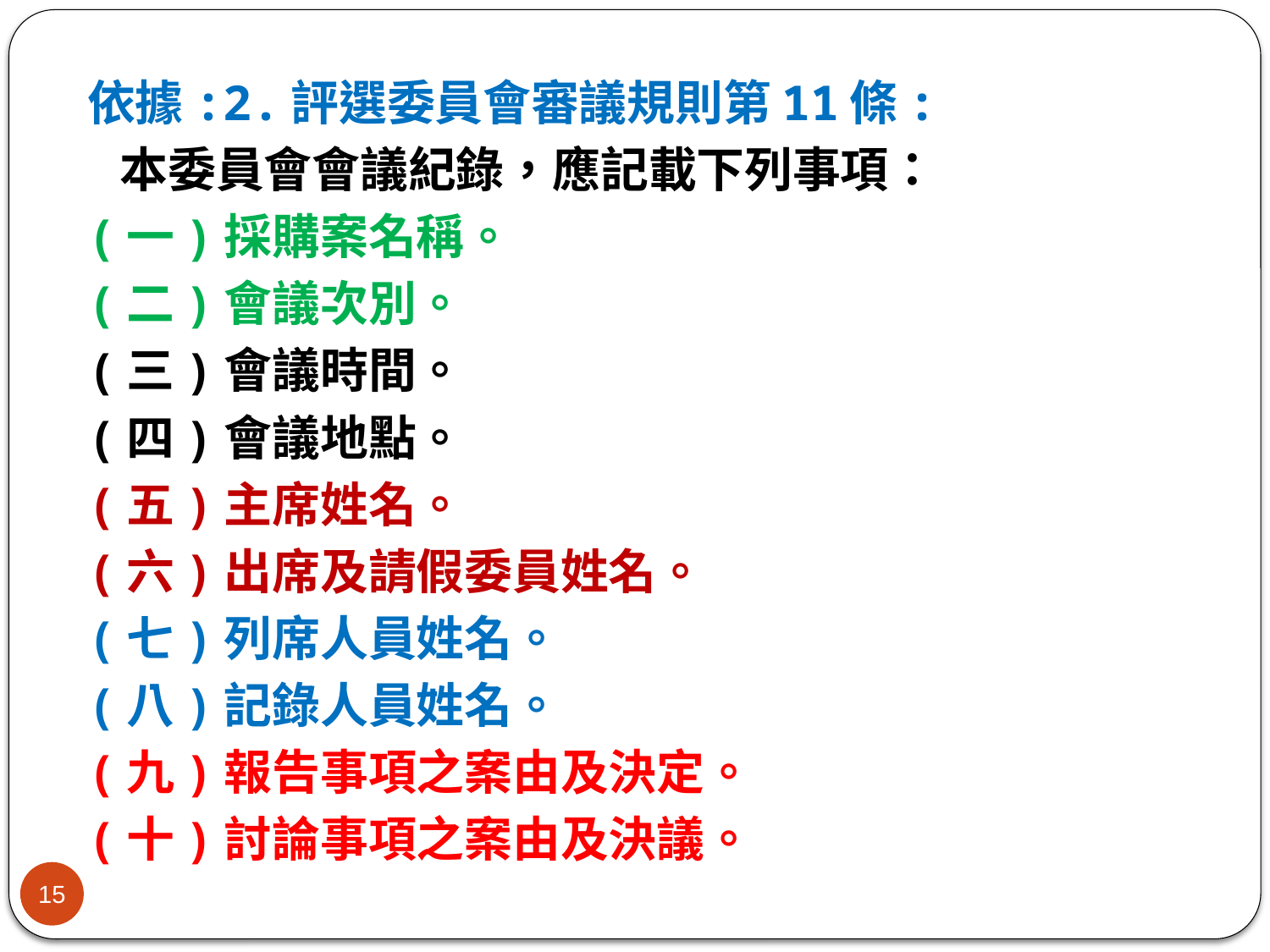

依據:2.評選委員會審議規則第11條:
  本委員會會議紀錄，應記載下列事項：
(一)採購案名稱。
(二)會議次別。
(三)會議時間。
(四)會議地點。
(五)主席姓名。
(六)出席及請假委員姓名。
(七)列席人員姓名。
(八)記錄人員姓名。
(九)報告事項之案由及決定。
(十)討論事項之案由及決議。
15